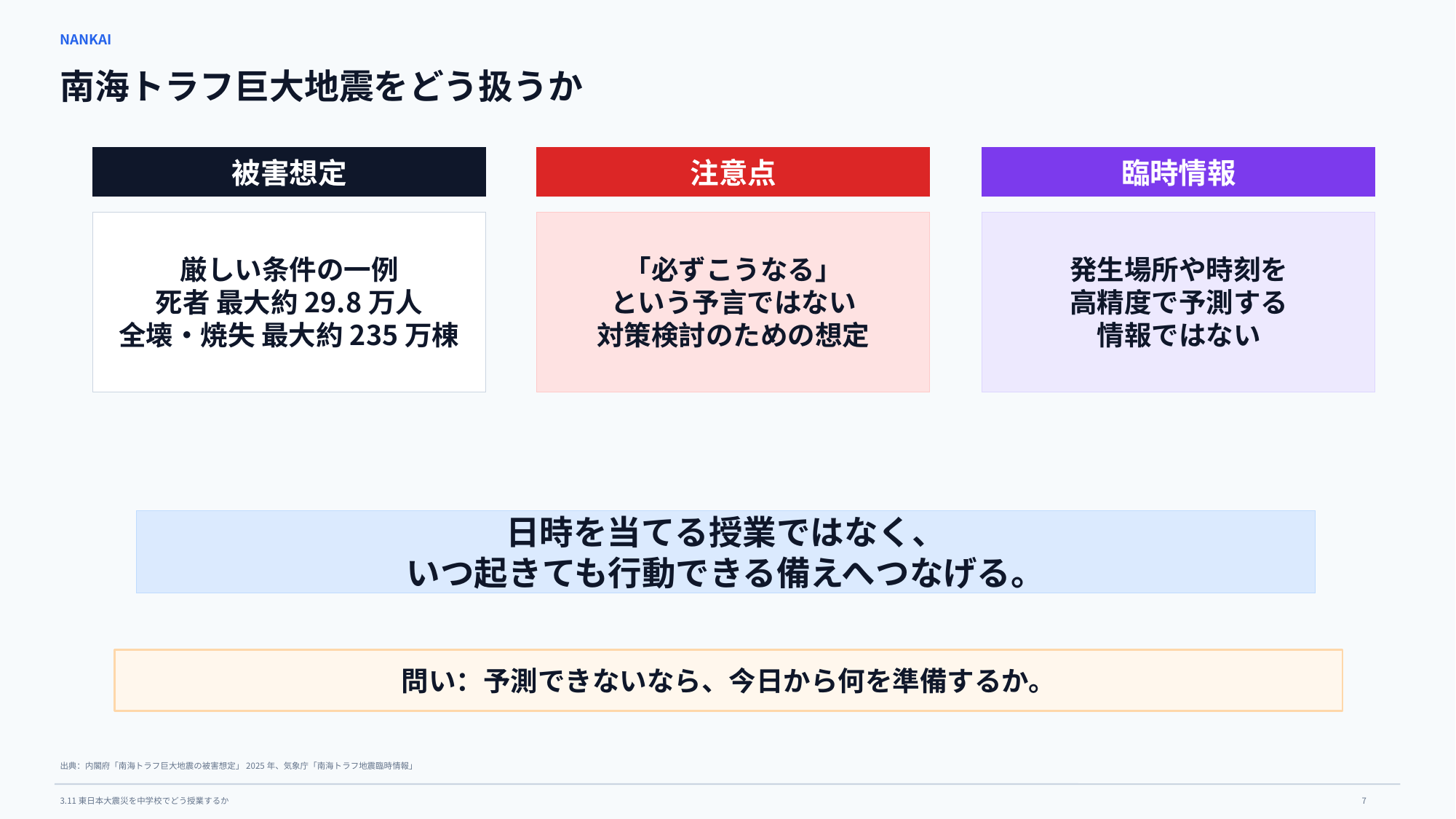

NANKAI
南海トラフ巨大地震をどう扱うか
被害想定
注意点
臨時情報
厳しい条件の一例
死者 最大約29.8万人
全壊・焼失 最大約235万棟
「必ずこうなる」
という予言ではない
対策検討のための想定
発生場所や時刻を
高精度で予測する
情報ではない
日時を当てる授業ではなく、
いつ起きても行動できる備えへつなげる。
問い：予測できないなら、今日から何を準備するか。
出典：内閣府「南海トラフ巨大地震の被害想定」2025年、気象庁「南海トラフ地震臨時情報」
7